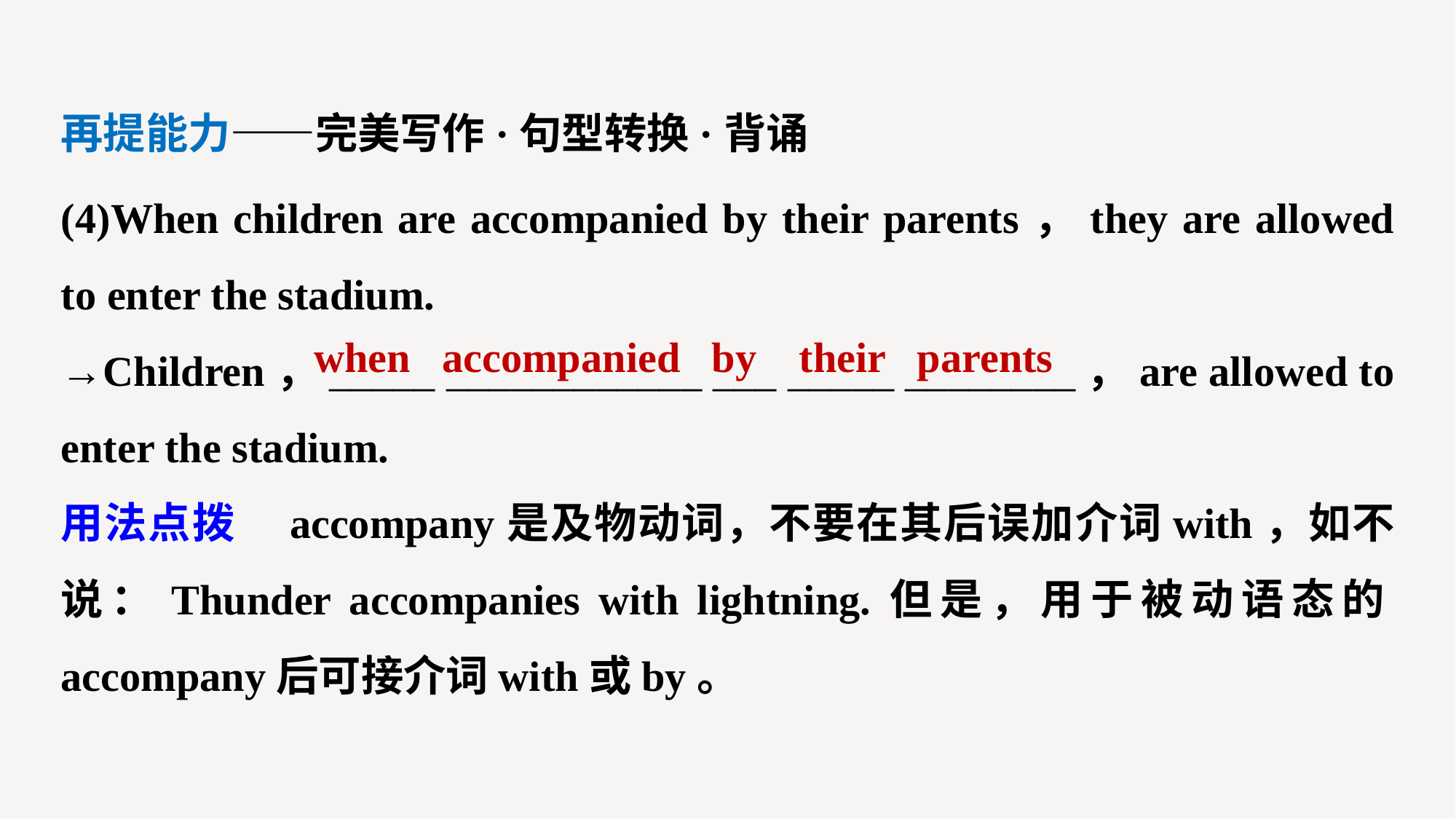

再提能力——完美写作·句型转换·背诵
(4)When children are accompanied by their parents，they are allowed to enter the stadium.
→Children，_____ ____________ ___ _____ ________，are allowed to enter the stadium.
用法点拨　accompany是及物动词，不要在其后误加介词with，如不说：Thunder accompanies with lightning.但是，用于被动语态的accompany后可接介词with或by。
when   accompanied   by    their   parents